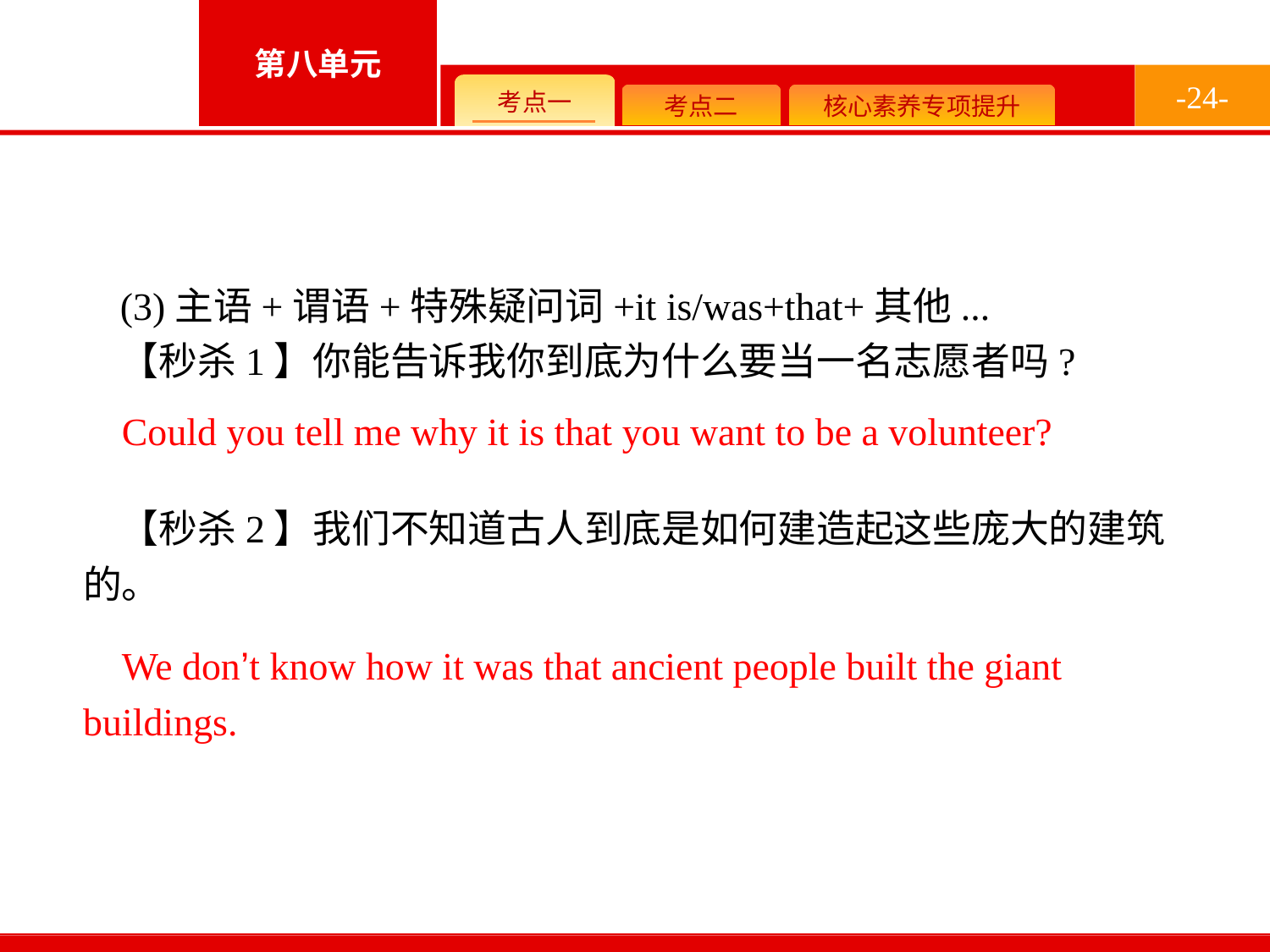

-24-
(3)主语+谓语+特殊疑问词+it is/was+that+其他...
【秒杀1】你能告诉我你到底为什么要当一名志愿者吗?

【秒杀2】我们不知道古人到底是如何建造起这些庞大的建筑的。
Could you tell me why it is that you want to be a volunteer?
We don’t know how it was that ancient people built the giant buildings.